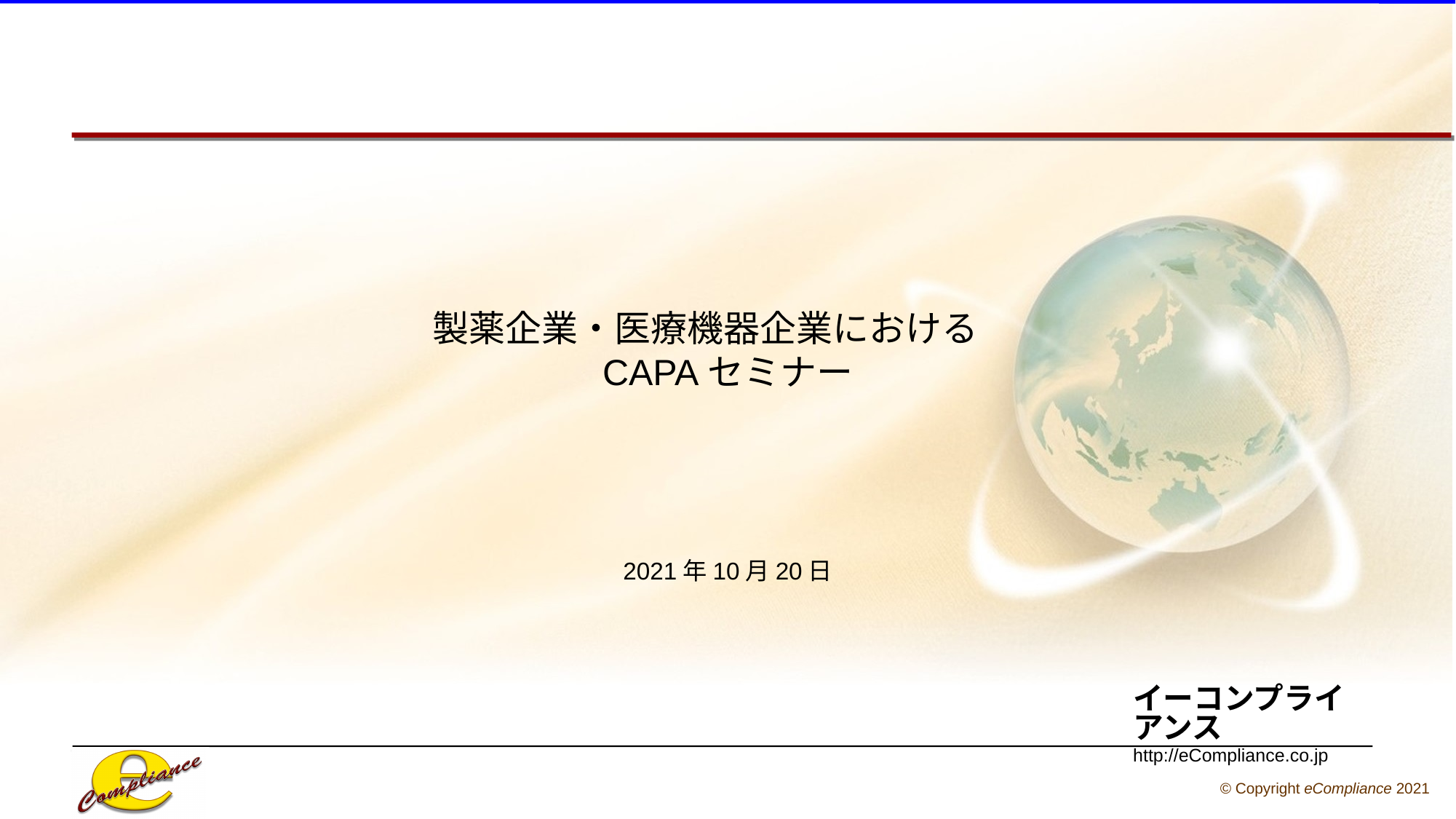

# 製薬企業・医療機器企業における 　 CAPAセミナー
2021年10月20日
イーコンプライアンス
http://eCompliance.co.jp